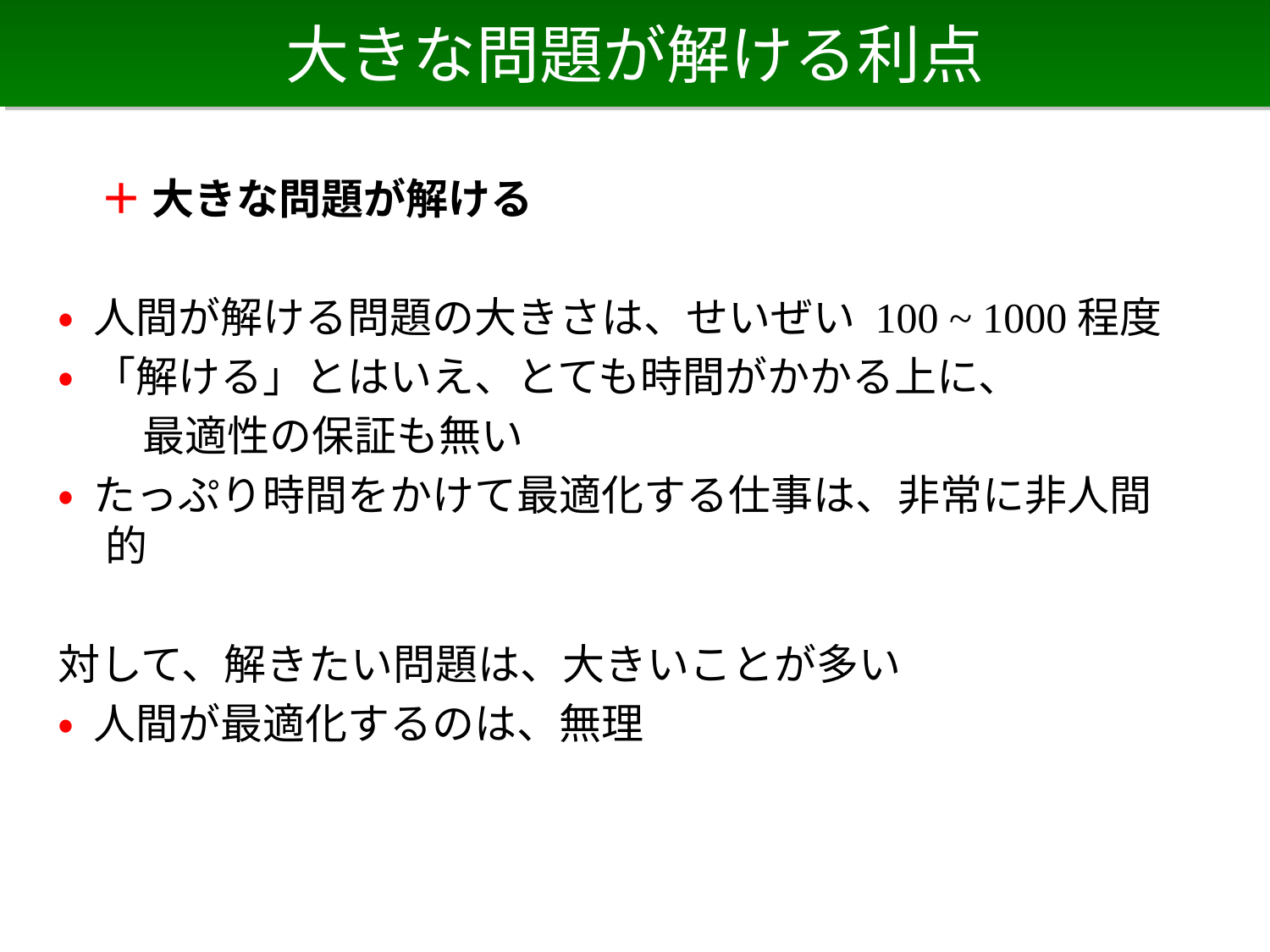

# 大きな問題が解ける利点
　＋ 大きな問題が解ける

• 人間が解ける問題の大きさは、せいぜい 100 ~ 1000程度
• 「解ける」とはいえ、とても時間がかかる上に、
　　最適性の保証も無い
• たっぷり時間をかけて最適化する仕事は、非常に非人間的

対して、解きたい問題は、大きいことが多い
• 人間が最適化するのは、無理